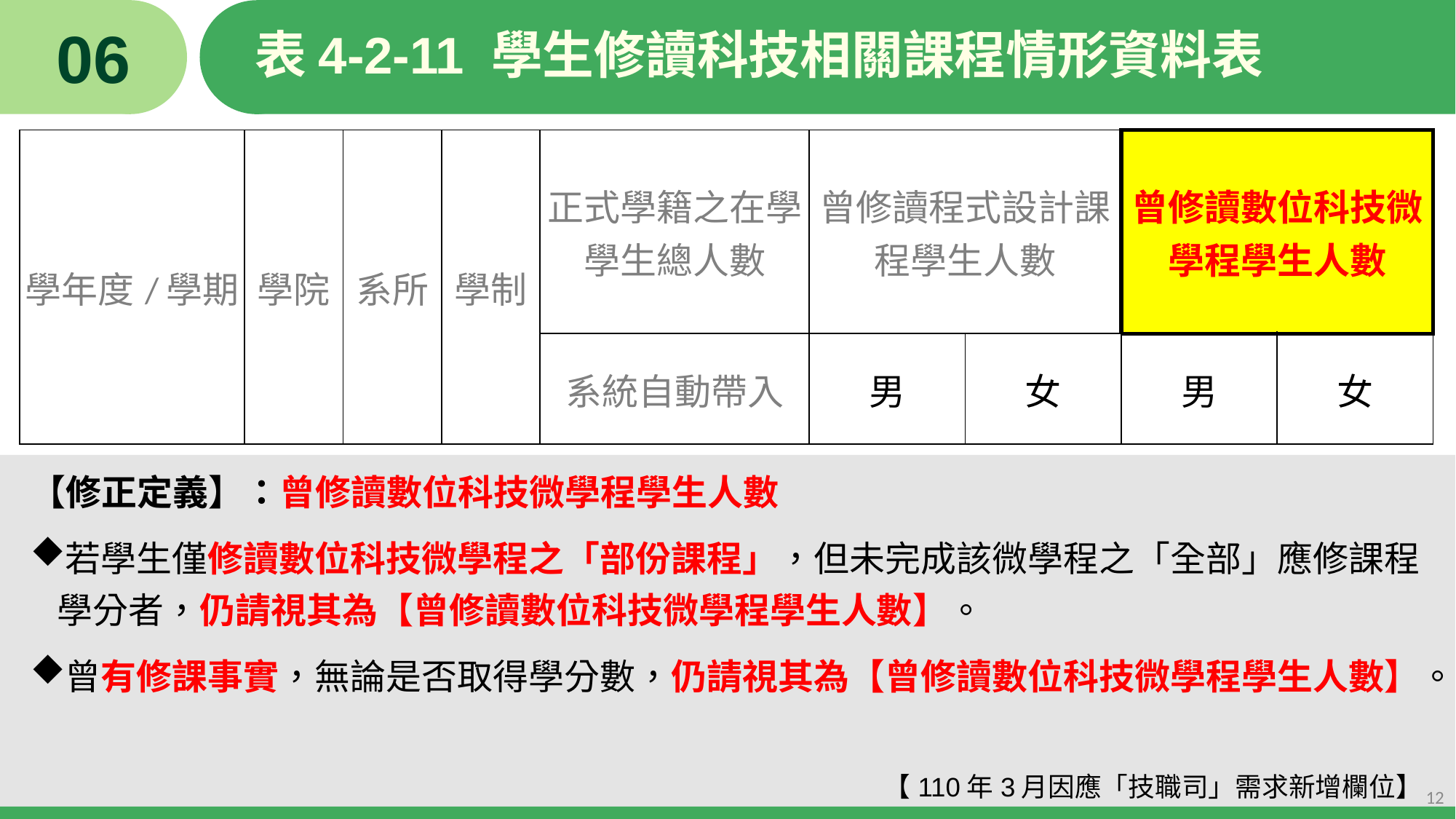

06
# 表4-2-11 學生修讀科技相關課程情形資料表
| 學年度/學期 | 學院 | 系所 | 學制 | 正式學籍之在學學生總人數 | 曾修讀程式設計課程學生人數 |  | 曾修讀數位科技微學程學生人數 |  |
| --- | --- | --- | --- | --- | --- | --- | --- | --- |
|  |  |  |  | 系統自動帶入 | 男 | 女 | 男 | 女 |
【修正定義】：曾修讀數位科技微學程學生人數
若學生僅修讀數位科技微學程之「部份課程」，但未完成該微學程之「全部」應修課程學分者，仍請視其為【曾修讀數位科技微學程學生人數】。
曾有修課事實，無論是否取得學分數，仍請視其為【曾修讀數位科技微學程學生人數】。

【110年3月因應「技職司」需求新增欄位】

12